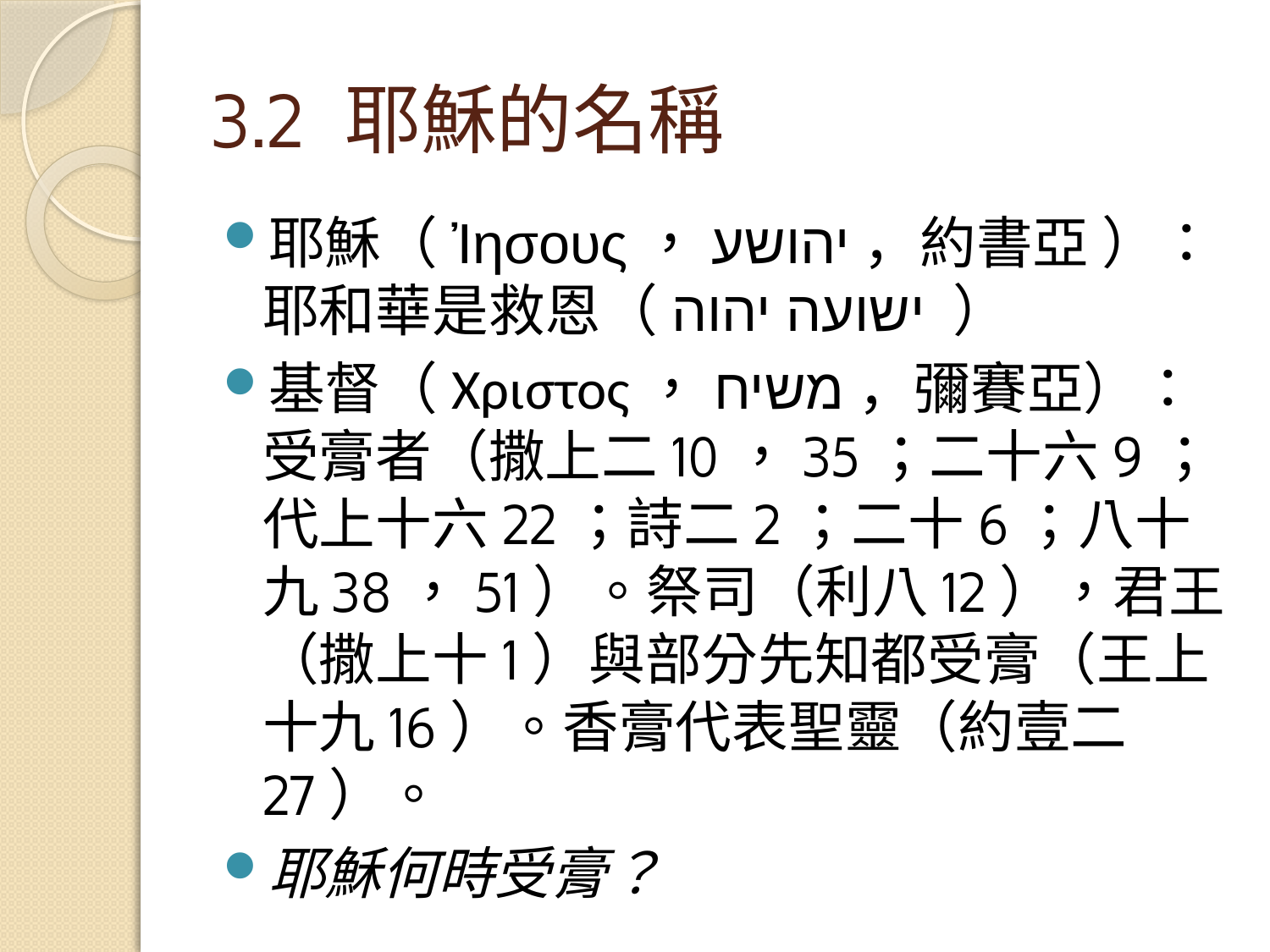

# 3.2 耶穌的名稱
耶穌（Ἰησους，יהושע，約書亞 ）：耶和華是救恩（ישועה יהוה ）
基督（Χριστος，משיח，彌賽亞）：受膏者（撒上二10，35；二十六9；代上十六22；詩二2；二十6；八十九38，51）。祭司（利八12），君王（撒上十1）與部分先知都受膏（王上十九16）。香膏代表聖靈（約壹二27）。
耶穌何時受膏？